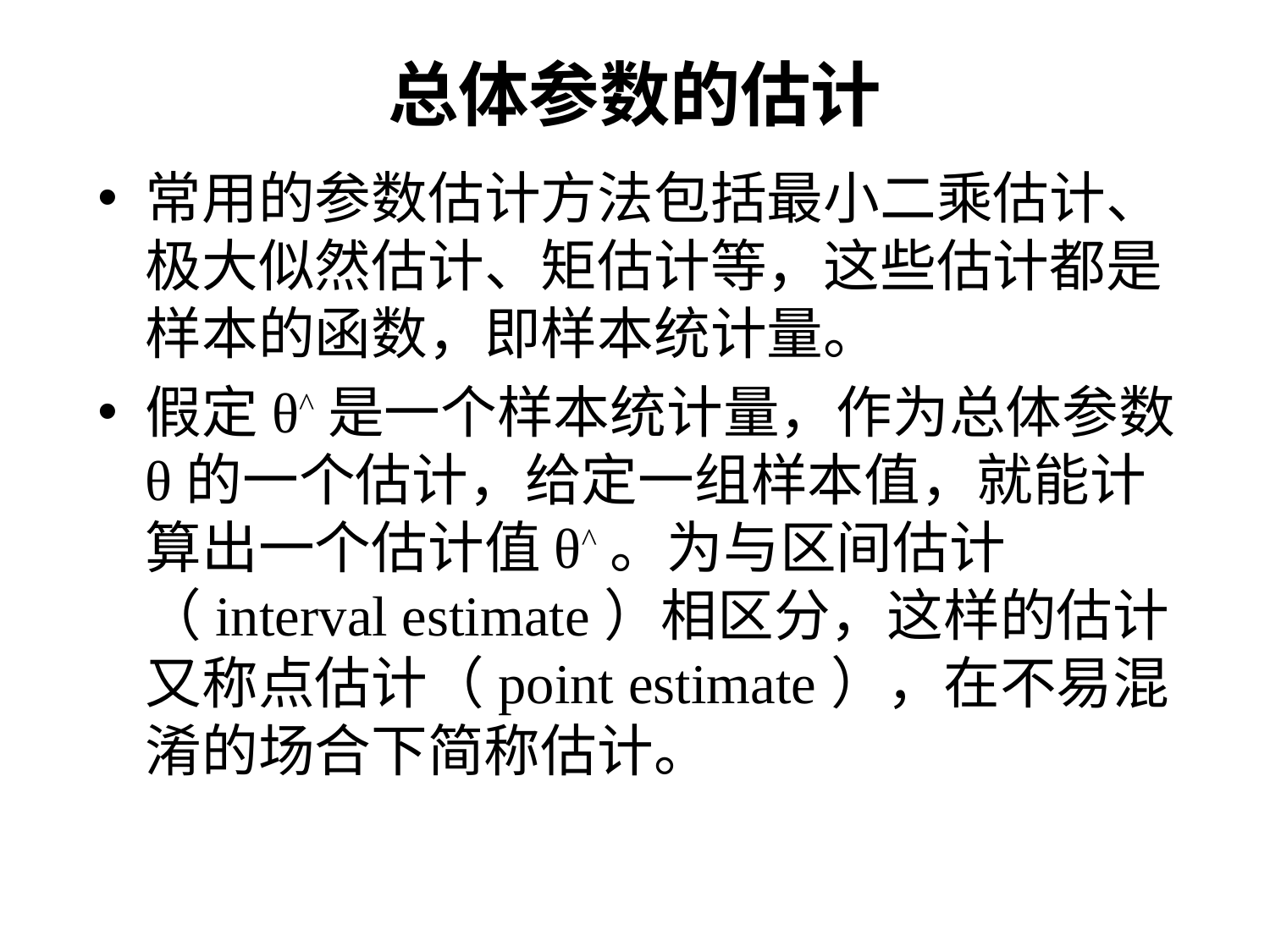

# 总体参数的估计
常用的参数估计方法包括最小二乘估计、极大似然估计、矩估计等，这些估计都是样本的函数，即样本统计量。
假定θ^是一个样本统计量，作为总体参数θ的一个估计，给定一组样本值，就能计算出一个估计值θ^。为与区间估计（interval estimate）相区分，这样的估计又称点估计（point estimate），在不易混淆的场合下简称估计。